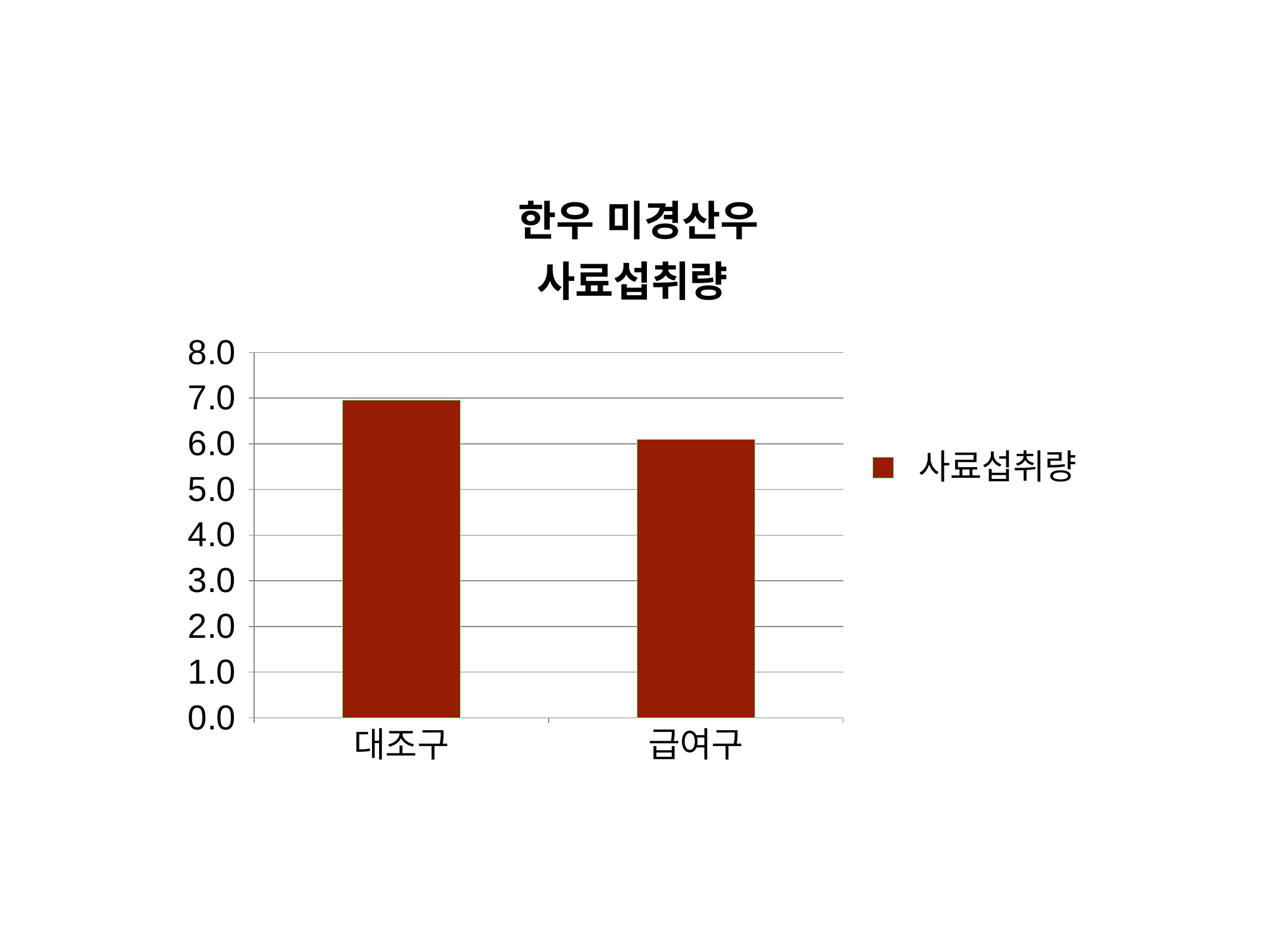

### Chart:  한우 미경산우
사료섭취량

| Category |  사료섭취량 |
|---|---|
| 대조구 | 6.95 |
| 급여구 | 6.1 |